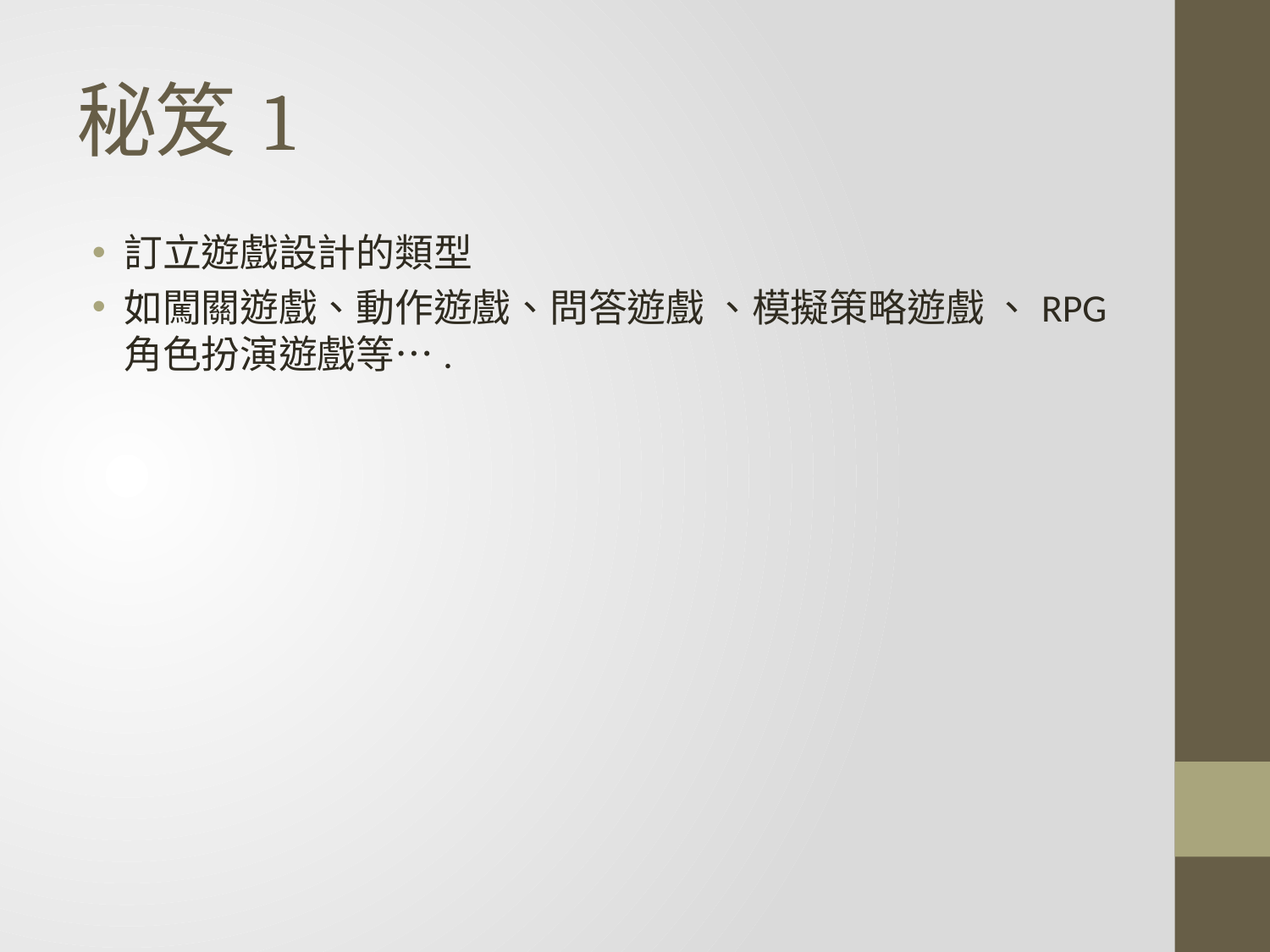

# 秘笈1
訂立遊戲設計的類型
如闖關遊戲、動作遊戲、問答遊戲 、模擬策略遊戲 、RPG角色扮演遊戲等….